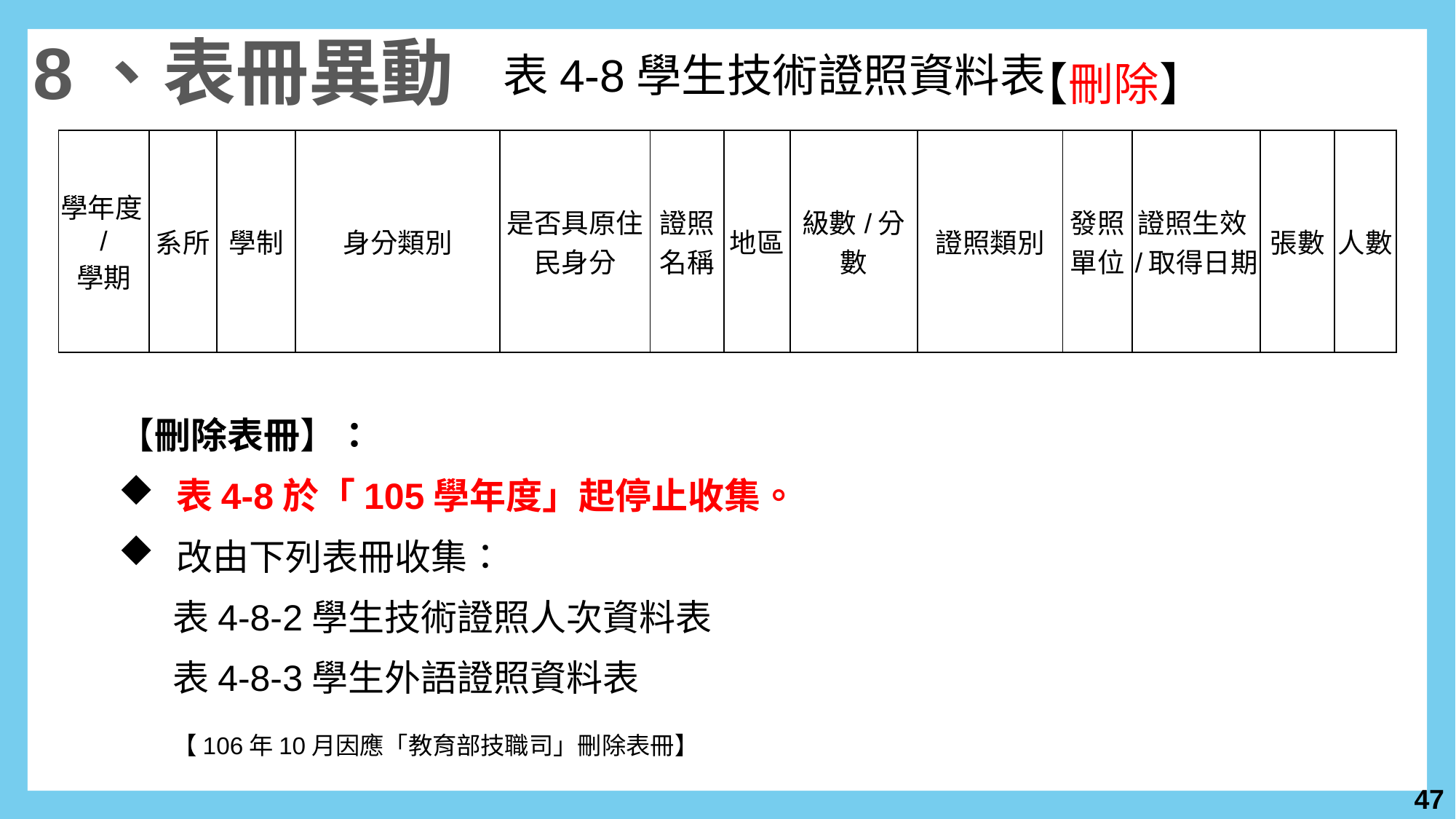

8、表冊異動
表4-8學生技術證照資料表

【刪除】

| 學年度/ 學期 | 系所 | 學制 | 身分類別 | 是否具原住民身分 | 證照名稱 | 地區 | 級數/分數 | 證照類別 | 發照 單位 | 證照生效/取得日期 | 張數 | 人數 |
| --- | --- | --- | --- | --- | --- | --- | --- | --- | --- | --- | --- | --- |
【刪除表冊】：
 表4-8於「105學年度」起停止收集。
 改由下列表冊收集：
表4-8-2學生技術證照人次資料表
表4-8-3學生外語證照資料表
【106年10月因應「教育部技職司」刪除表冊】
47